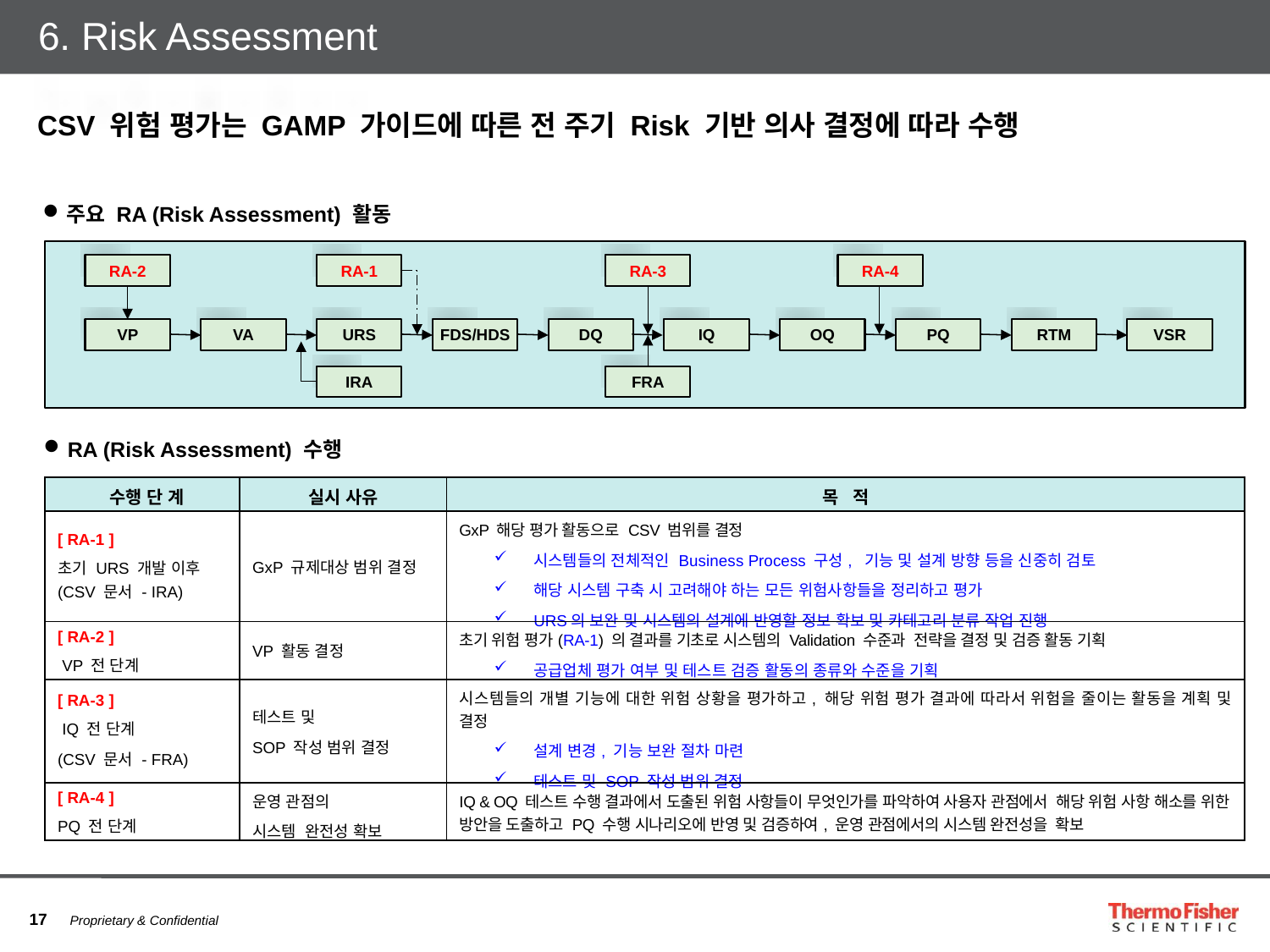

# 6. Risk Assessment
CSV 위험 평가는 GAMP 가이드에 따른 전 주기 Risk 기반 의사 결정에 따라 수행
주요 RA (Risk Assessment) 활동

RA-2
RA-1
RA-3
RA-4
VP
VA
URS
FDS/HDS
DQ
IQ
OQ
PQ
RTM
VSR
IRA
FRA
RA (Risk Assessment) 수행
| 수행 단 계 | 실시 사유 | 목 적 |
| --- | --- | --- |
| [ RA-1 ] 초기 URS 개발 이후 (CSV 문서 - IRA) | GxP 규제대상 범위 결정 | GxP 해당 평가 활동으로 CSV 범위를 결정 시스템들의 전체적인 Business Process 구성, 기능 및 설계 방향 등을 신중히 검토 해당 시스템 구축 시 고려해야 하는 모든 위험사항들을 정리하고 평가 URS의 보완 및 시스템의 설계에 반영할 정보 확보 및 카테고리 분류 작업 진행 |
| [ RA-2 ] VP 전 단계 | VP 활동 결정 | 초기 위험 평가(RA-1) 의 결과를 기초로 시스템의 Validation 수준과 전략을 결정 및 검증 활동 기획 공급업체 평가 여부 및 테스트 검증 활동의 종류와 수준을 기획 |
| [ RA-3 ] IQ 전 단계 (CSV 문서 - FRA) | 테스트 및 SOP 작성 범위 결정 | 시스템들의 개별 기능에 대한 위험 상황을 평가하고, 해당 위험 평가 결과에 따라서 위험을 줄이는 활동을 계획 및 결정 설계 변경, 기능 보완 절차 마련 테스트 및 SOP 작성 범위 결정 |
| [ RA-4 ] PQ 전 단계 | 운영 관점의 시스템 완전성 확보 | IQ & OQ 테스트 수행 결과에서 도출된 위험 사항들이 무엇인가를 파악하여 사용자 관점에서 해당 위험 사항 해소를 위한 방안을 도출하고 PQ 수행 시나리오에 반영 및 검증하여, 운영 관점에서의 시스템 완전성을 확보 |